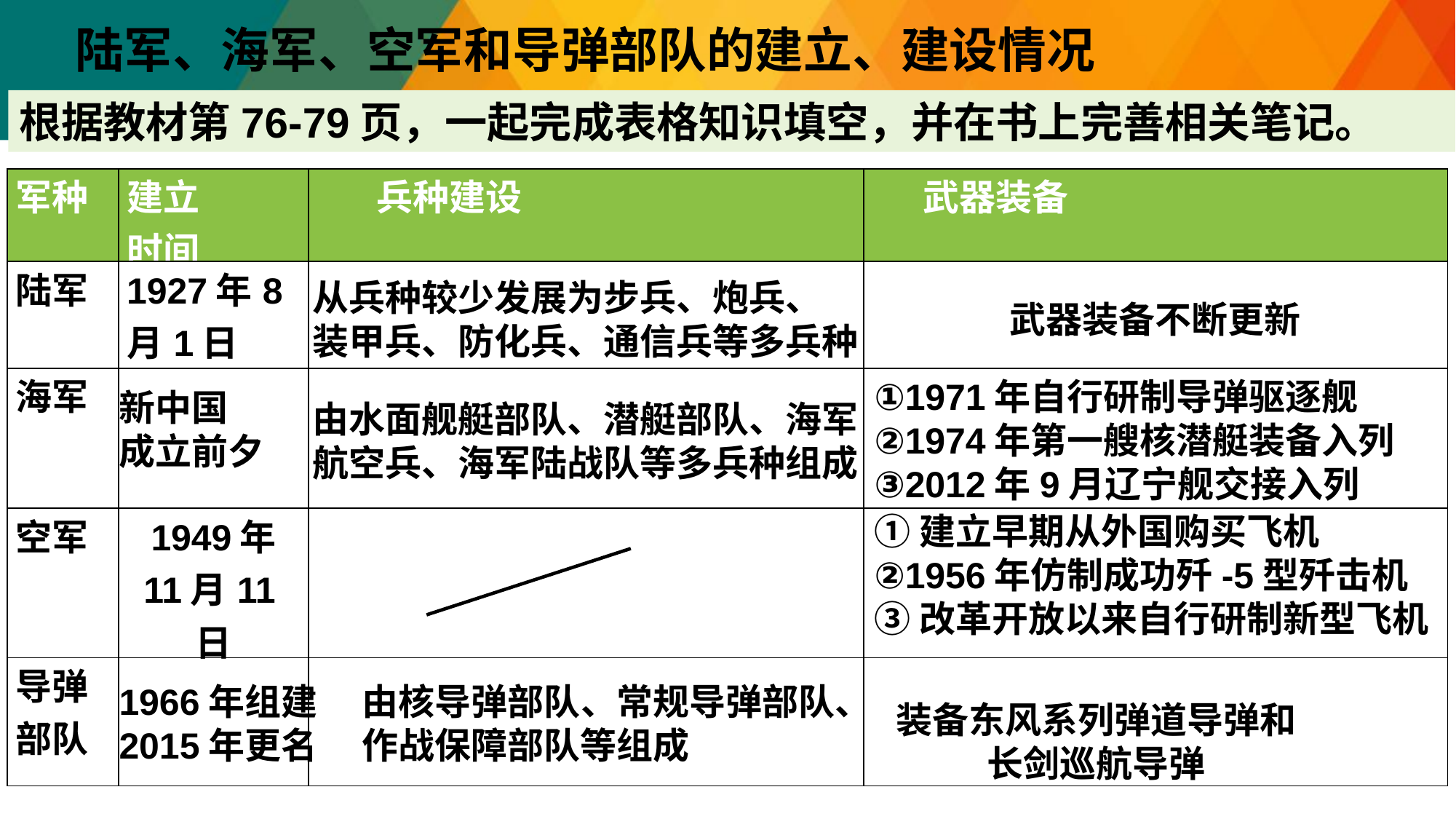

陆军、海军、空军和导弹部队的建立、建设情况
根据教材第76-79页，一起完成表格知识填空，并在书上完善相关笔记。
| 军种 | 建立 时间 | 兵种建设 | 武器装备 |
| --- | --- | --- | --- |
| 陆军 | 1927年8月1日 |  |  |
| 海军 |  |  |  |
| 空军 | 1949年 11月11日 |  |  |
| 导弹部队 |  |  |  |

从兵种较少发展为步兵、炮兵、
装甲兵、防化兵、通信兵等多兵种

武器装备不断更新
①1971年自行研制导弹驱逐舰
②1974年第一艘核潜艇装备入列
③2012年9月辽宁舰交接入列
新中国
成立前夕
由水面舰艇部队、潜艇部队、海军
航空兵、海军陆战队等多兵种组成
①建立早期从外国购买飞机
②1956年仿制成功歼-5型歼击机
③改革开放以来自行研制新型飞机
1966年组建
2015年更名
由核导弹部队、常规导弹部队、
作战保障部队等组成
装备东风系列弹道导弹和
长剑巡航导弹